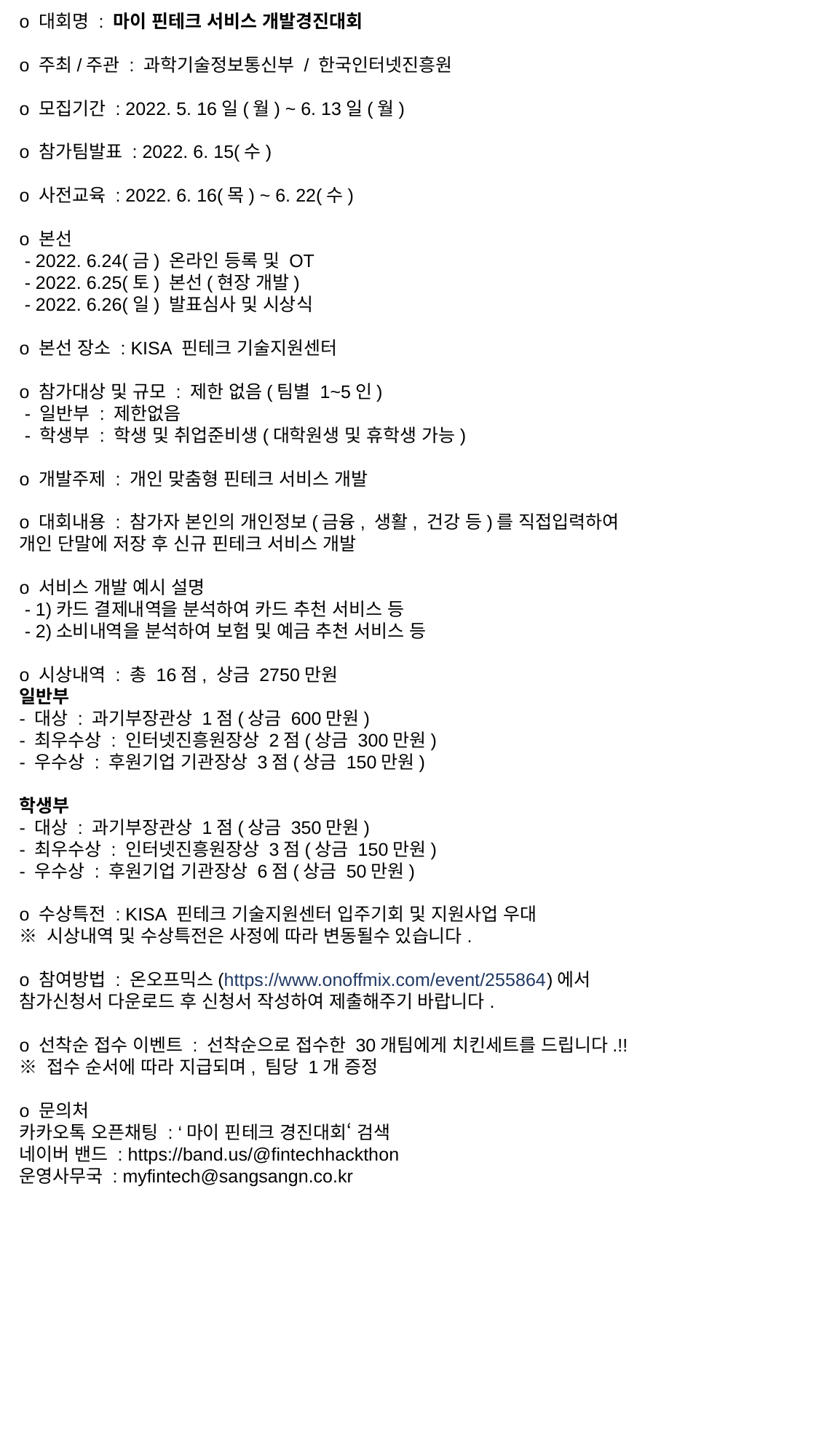

o 대회명 : 마이 핀테크 서비스 개발경진대회

o 주최/주관 : 과학기술정보통신부 / 한국인터넷진흥원

o 모집기간 : 2022. 5. 16일(월) ~ 6. 13일(월)

o 참가팀발표 : 2022. 6. 15(수)

o 사전교육 : 2022. 6. 16(목) ~ 6. 22(수)

o 본선
 - 2022. 6.24(금) 온라인 등록 및 OT
 - 2022. 6.25(토) 본선(현장 개발)
 - 2022. 6.26(일) 발표심사 및 시상식

o 본선 장소 : KISA 핀테크 기술지원센터

o 참가대상 및 규모 : 제한 없음(팀별 1~5인)
 - 일반부 : 제한없음
 - 학생부 : 학생 및 취업준비생(대학원생 및 휴학생 가능)

o 개발주제 : 개인 맞춤형 핀테크 서비스 개발

o 대회내용 : 참가자 본인의 개인정보(금융, 생활, 건강 등)를 직접입력하여
개인 단말에 저장 후 신규 핀테크 서비스 개발

o 서비스 개발 예시 설명
 - 1)카드 결제내역을 분석하여 카드 추천 서비스 등
 - 2)소비내역을 분석하여 보험 및 예금 추천 서비스 등

o 시상내역 : 총 16점, 상금 2750만원 
일반부
- 대상 : 과기부장관상 1점(상금 600만원)
- 최우수상 : 인터넷진흥원장상 2점(상금 300만원)
- 우수상 : 후원기업 기관장상 3점(상금 150만원)

학생부
- 대상 : 과기부장관상 1점(상금 350만원)
- 최우수상 : 인터넷진흥원장상 3점(상금 150만원)
- 우수상 : 후원기업 기관장상 6점(상금 50만원)
o 수상특전 : KISA 핀테크 기술지원센터 입주기회 및 지원사업 우대
※ 시상내역 및 수상특전은 사정에 따라 변동될수 있습니다.

o 참여방법 : 온오프믹스(https://www.onoffmix.com/event/255864)에서
참가신청서 다운로드 후 신청서 작성하여 제출해주기 바랍니다.

o 선착순 접수 이벤트 : 선착순으로 접수한 30개팀에게 치킨세트를 드립니다.!!
※ 접수 순서에 따라 지급되며, 팀당 1개 증정

o 문의처
카카오톡 오픈채팅 : ‘마이 핀테크 경진대회‘ 검색
네이버 밴드 : https://band.us/@fintechhackthon
운영사무국 : myfintech@sangsangn.co.kr